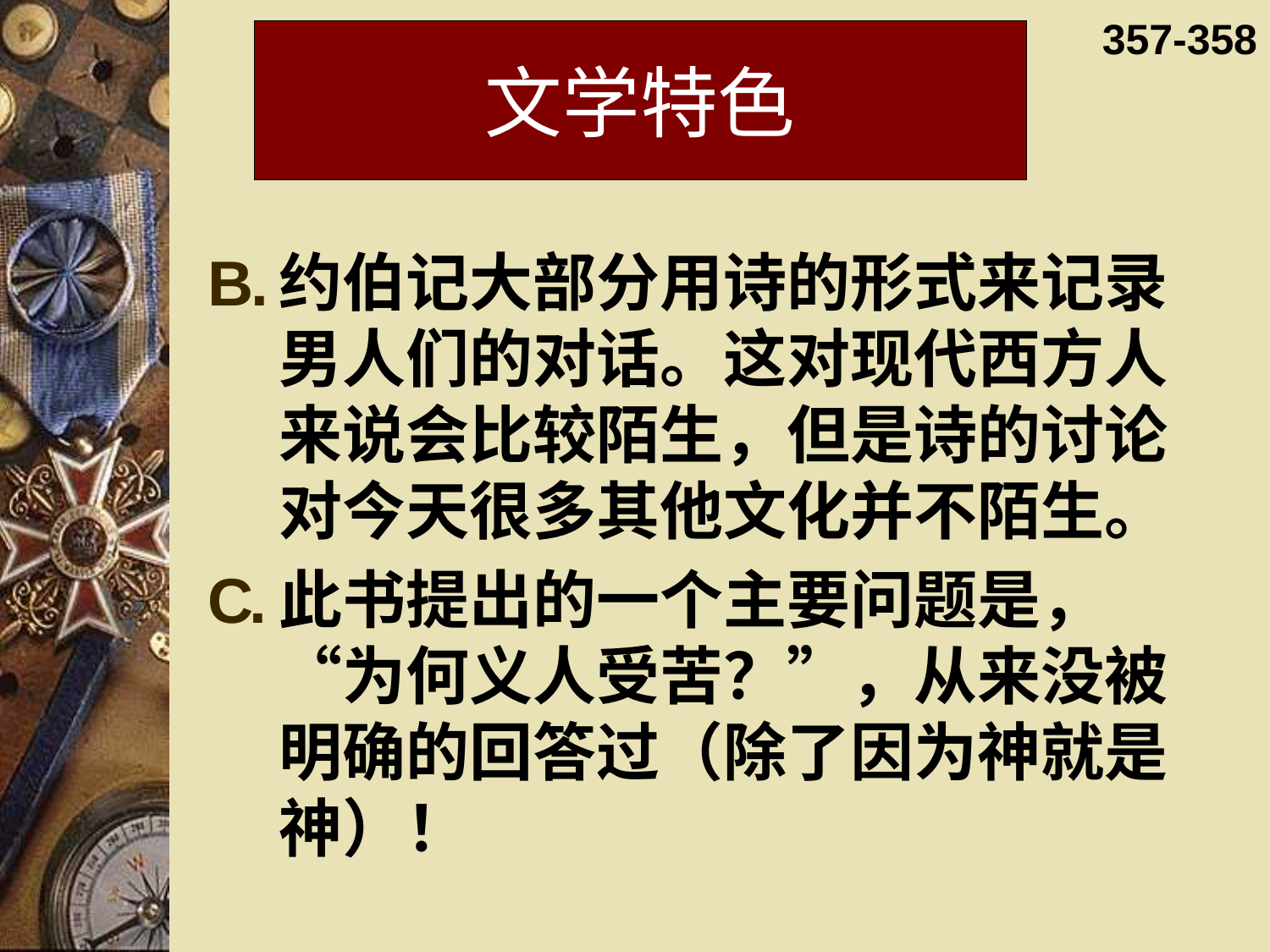

357-358
# 文学特色
约伯记大部分用诗的形式来记录男人们的对话。这对现代西方人来说会比较陌生，但是诗的讨论对今天很多其他文化并不陌生。
此书提出的一个主要问题是，“为何义人受苦？”，从来没被明确的回答过（除了因为神就是神）！